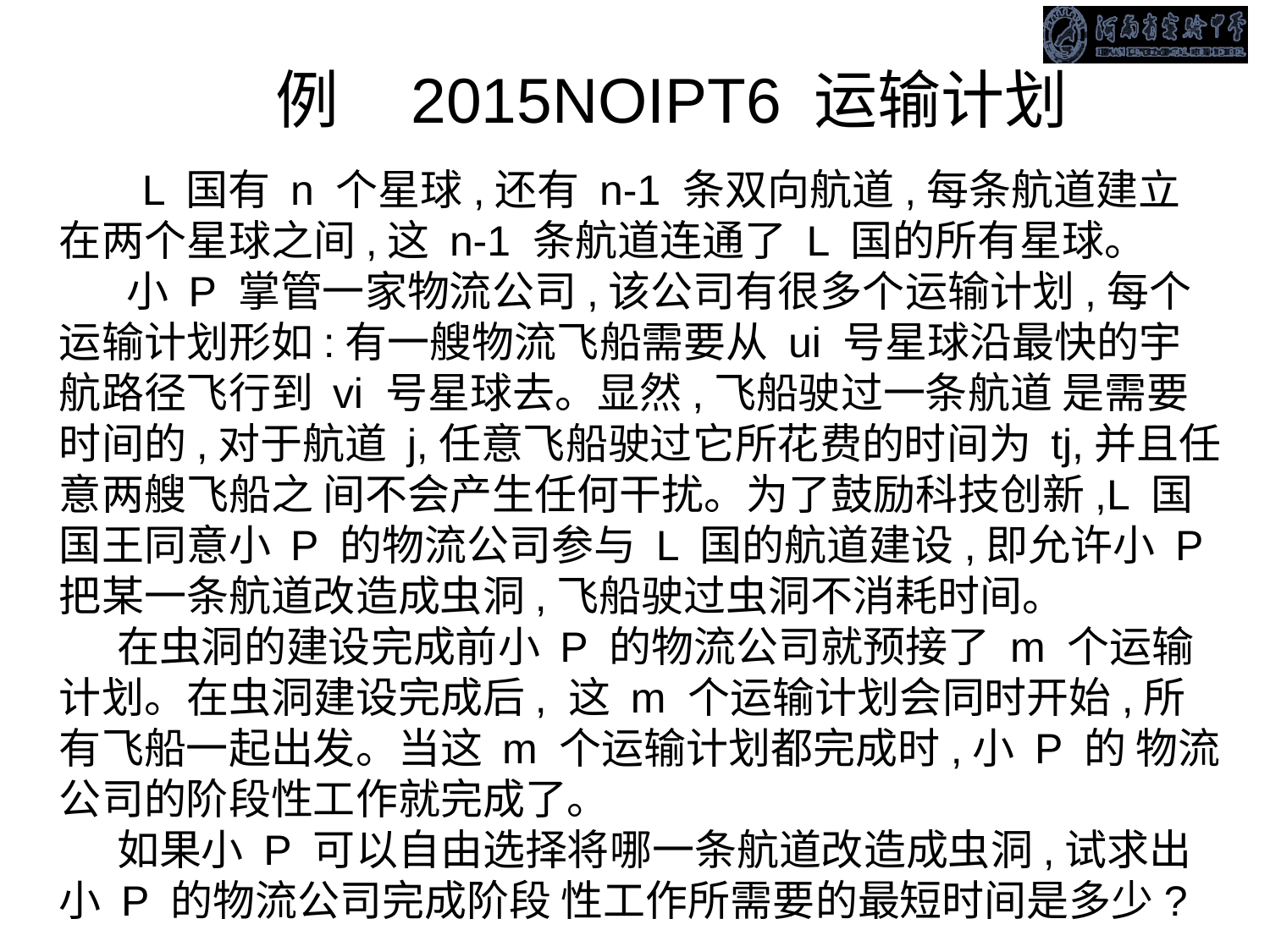

例    2015NOIPT6 运输计划
       L 国有 n 个星球,还有 n-1 条双向航道,每条航道建立在两个星球之间,这 n-1 条航道连通了 L 国的所有星球。
      小 P 掌管一家物流公司,该公司有很多个运输计划,每个运输计划形如:有一艘物流飞船需要从 ui 号星球沿最快的宇航路径飞行到 vi 号星球去。显然,飞船驶过一条航道 是需要时间的,对于航道 j,任意飞船驶过它所花费的时间为 tj,并且任意两艘飞船之 间不会产生任何干扰。为了鼓励科技创新,L 国国王同意小 P 的物流公司参与 L 国的航道建设,即允许小 P 把某一条航道改造成虫洞,飞船驶过虫洞不消耗时间。
     在虫洞的建设完成前小 P 的物流公司就预接了 m 个运输计划。在虫洞建设完成后, 这 m 个运输计划会同时开始,所有飞船一起出发。当这 m 个运输计划都完成时,小 P 的 物流公司的阶段性工作就完成了。
     如果小 P 可以自由选择将哪一条航道改造成虫洞,试求出小 P 的物流公司完成阶段 性工作所需要的最短时间是多少?